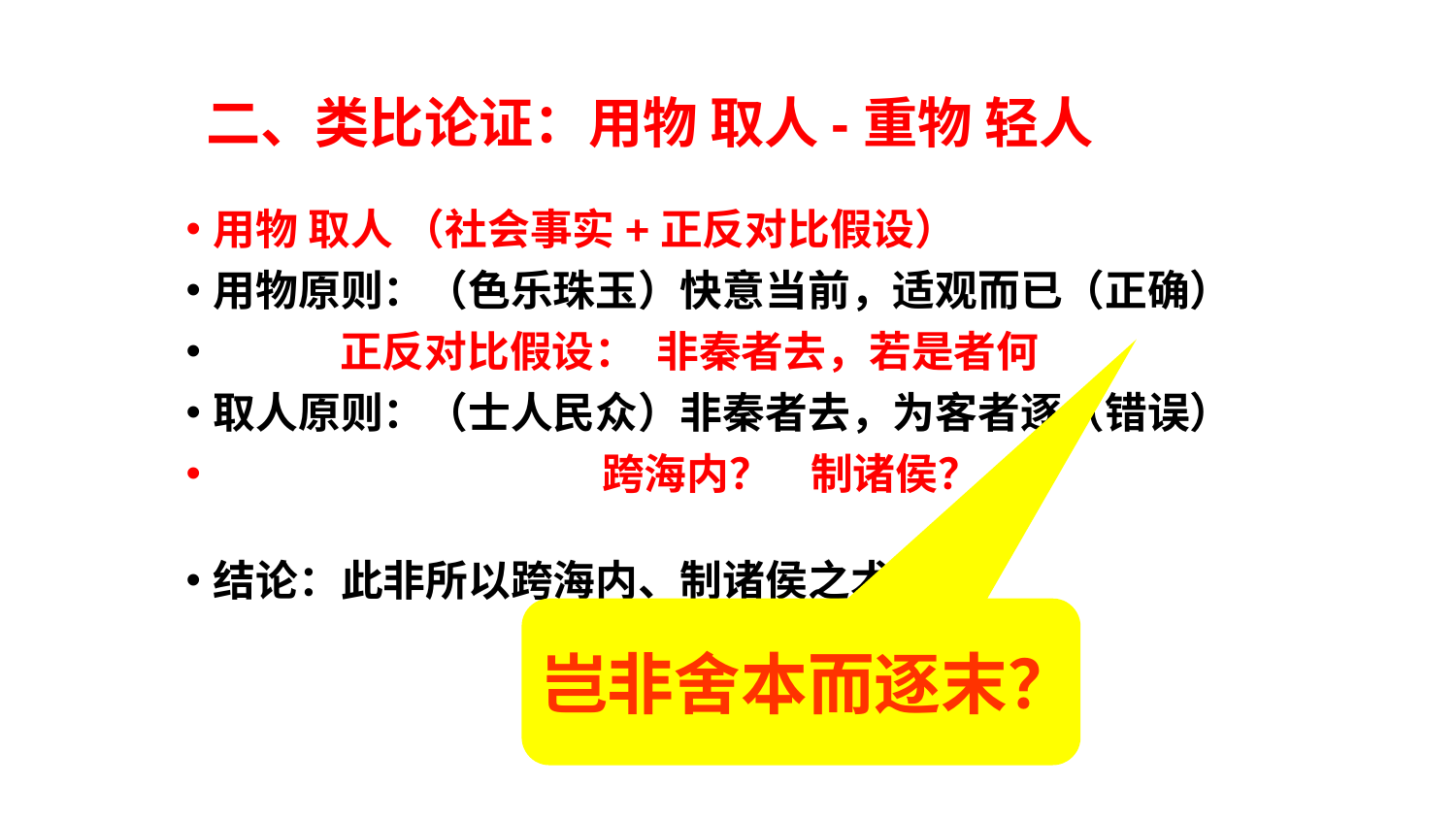

# 二、类比论证：用物 取人-重物 轻人
用物 取人 （社会事实+正反对比假设）
用物原则：（色乐珠玉）快意当前，适观而已（正确）
            正反对比假设：  非秦者去，若是者何
取人原则：（士人民众）非秦者去，为客者逐（错误）
                                       跨海内？    制诸侯？
结论：此非所以跨海内、制诸侯之术

岂非舍本而逐末？